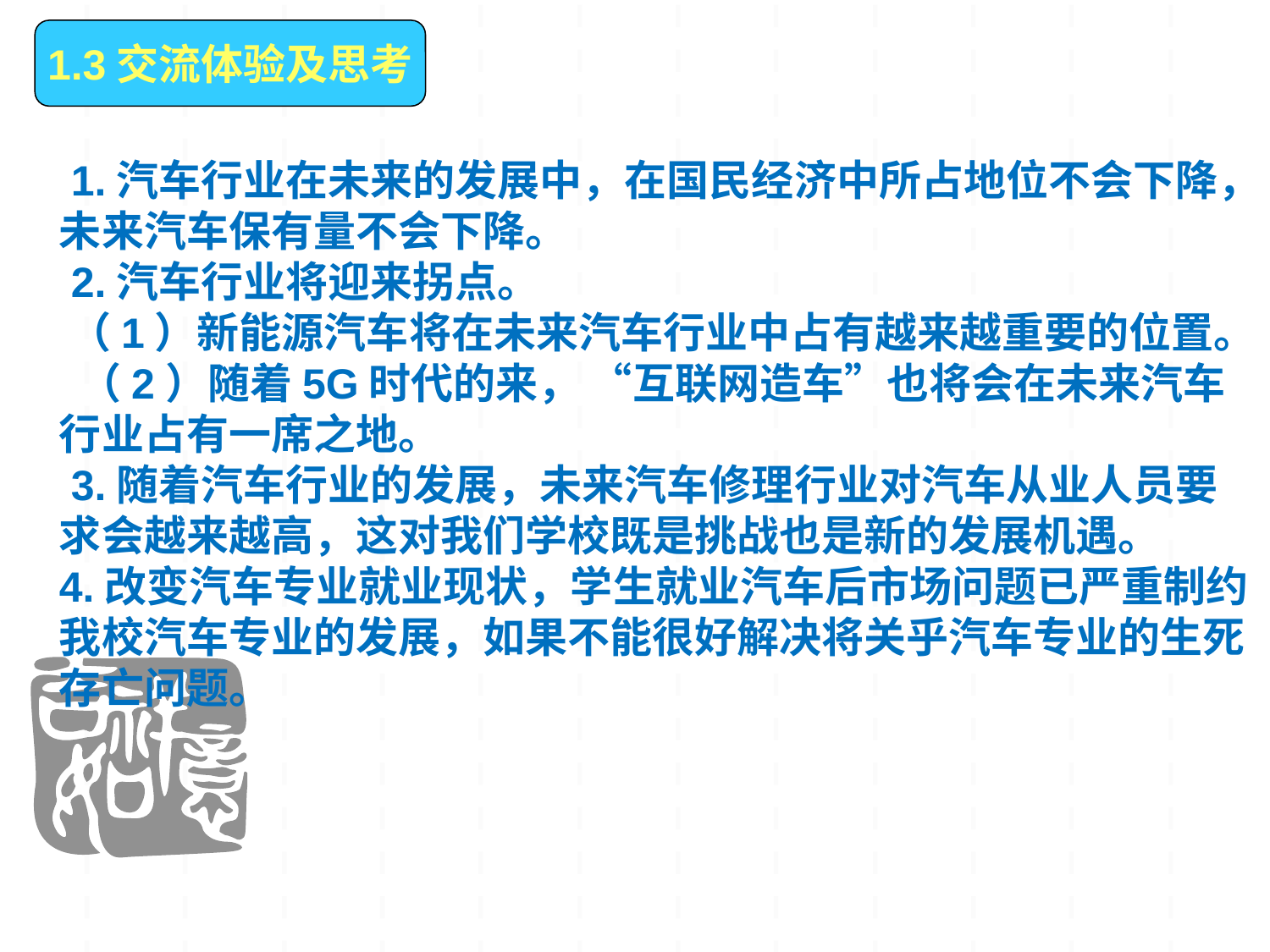

1.3交流体验及思考
 1.汽车行业在未来的发展中，在国民经济中所占地位不会下降，
未来汽车保有量不会下降。
 2.汽车行业将迎来拐点。
 （1）新能源汽车将在未来汽车行业中占有越来越重要的位置。
 （2）随着5G时代的来， “互联网造车”也将会在未来汽车行业占有一席之地。
 3.随着汽车行业的发展，未来汽车修理行业对汽车从业人员要求会越来越高，这对我们学校既是挑战也是新的发展机遇。
4.改变汽车专业就业现状，学生就业汽车后市场问题已严重制约我校汽车专业的发展，如果不能很好解决将关乎汽车专业的生死存亡问题。